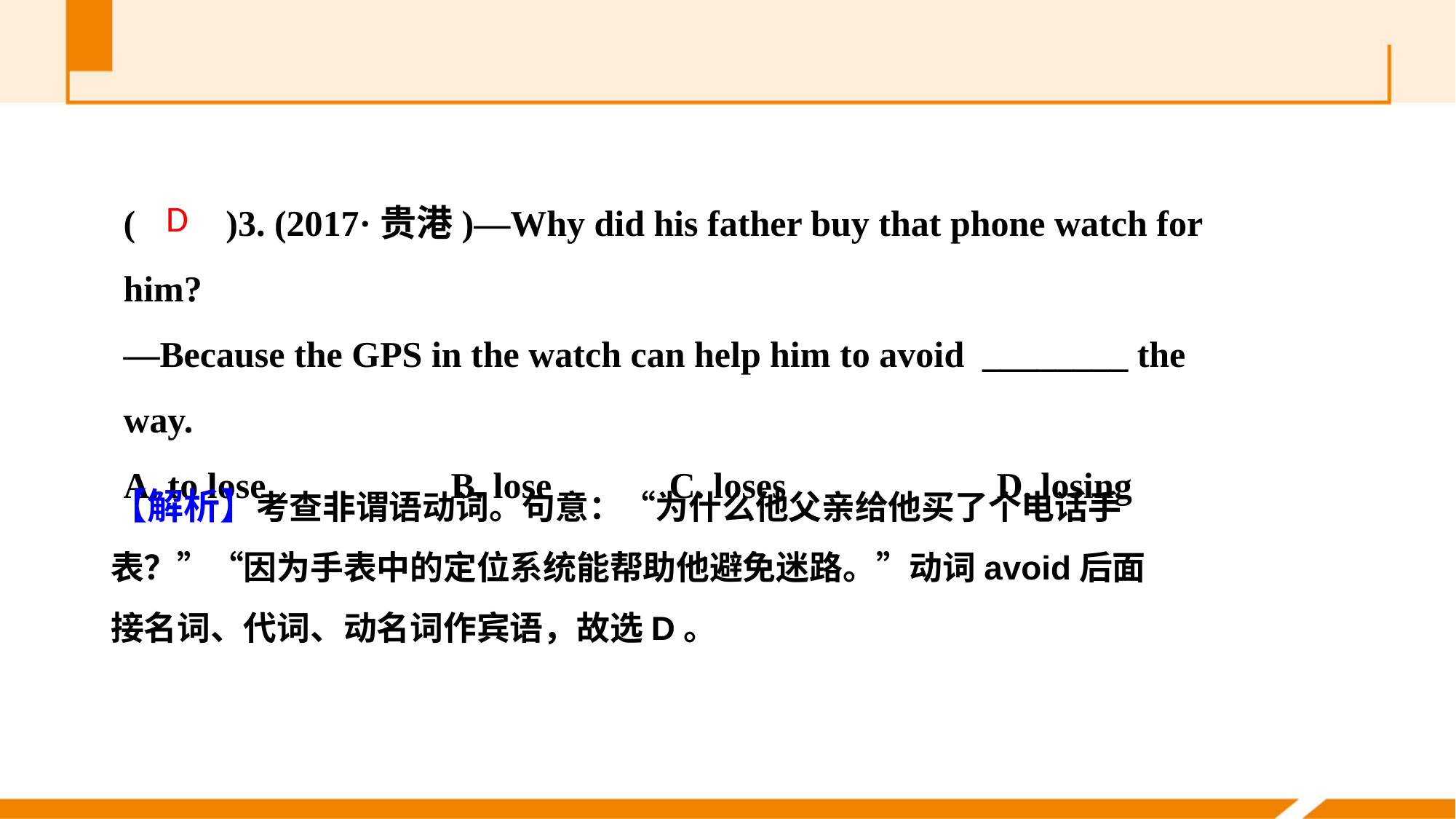

(　　)3. (2017·贵港)—Why did his father buy that phone watch for him?
—Because the GPS in the watch can help him to avoid  ________ the way.
A. to lose  		B. lose		C. loses  		D. losing
D
【解析】考查非谓语动词。句意：“为什么他父亲给他买了个电话手表？”“因为手表中的定位系统能帮助他避免迷路。”动词avoid后面接名词、代词、动名词作宾语，故选D。